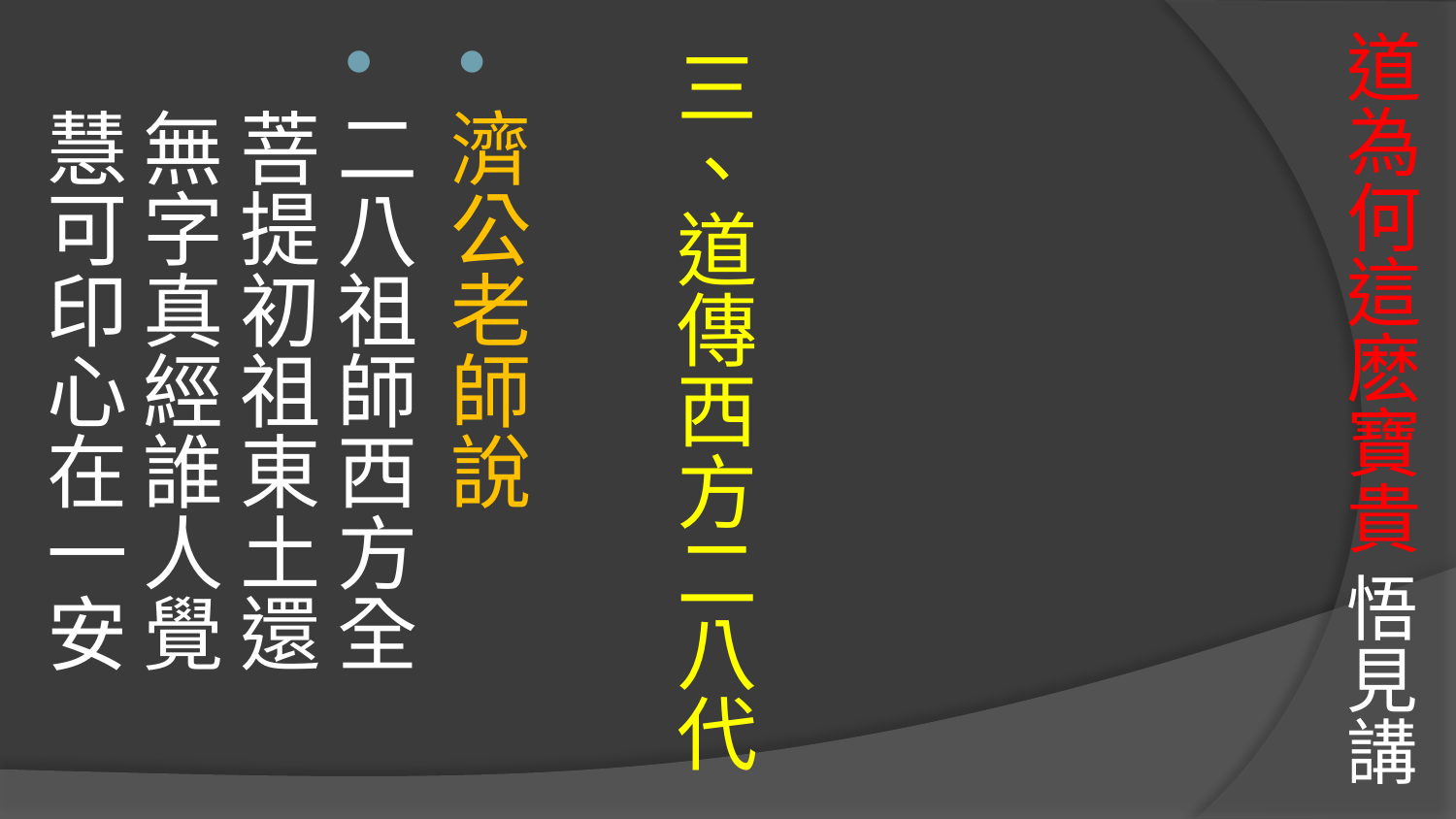

# 道為何這麽寶貴 悟見講
三、道傳西方二八代

濟公老師說
二八祖師西方全 
菩提初祖東土還 
無字真經誰人覺 
慧可印心在一安